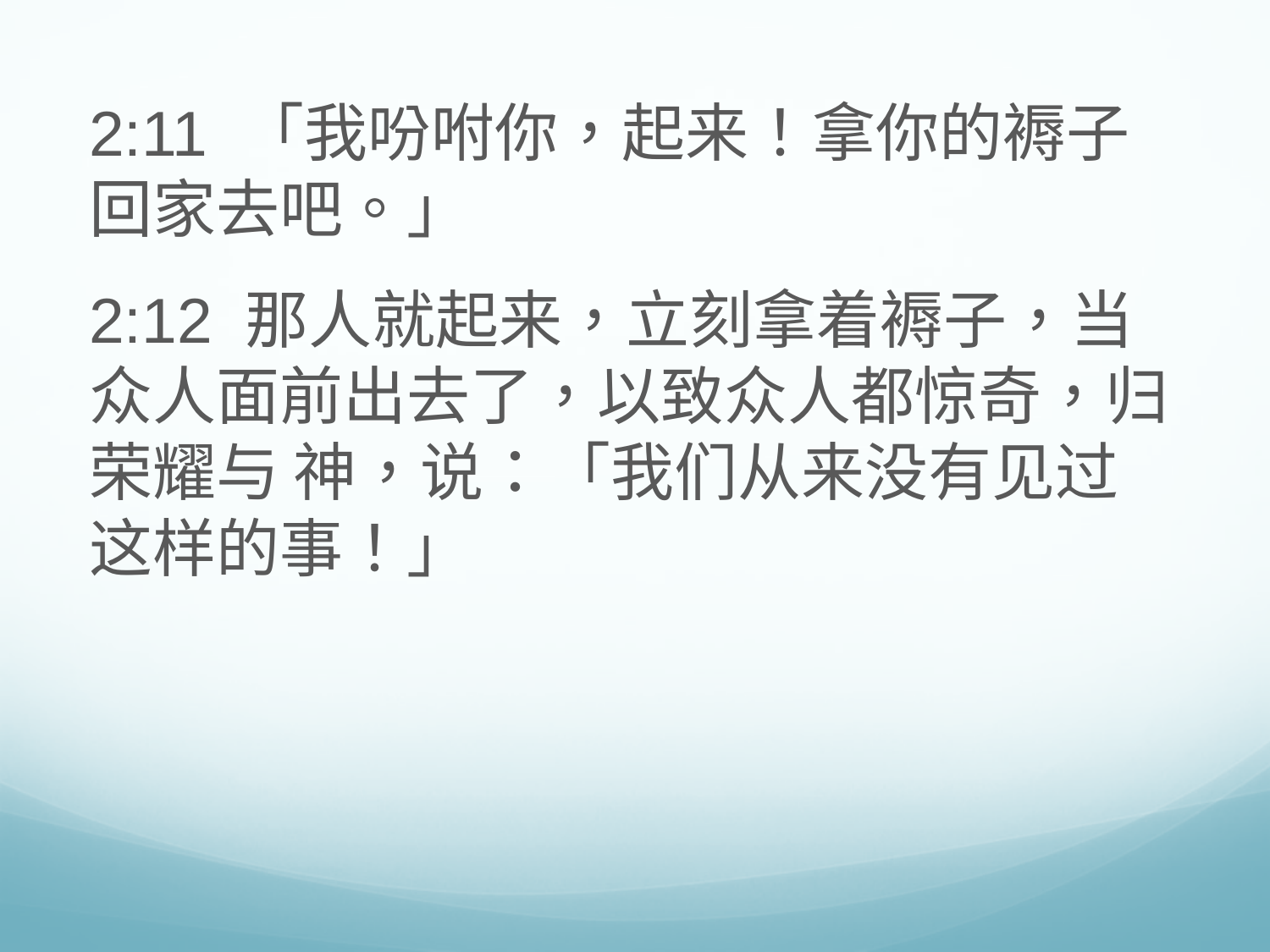

2:11 「我吩咐你，起来！拿你的褥子回家去吧。」
2:12 那人就起来，立刻拿着褥子，当众人面前出去了，以致众人都惊奇，归荣耀与 神，说：「我们从来没有见过这样的事！」